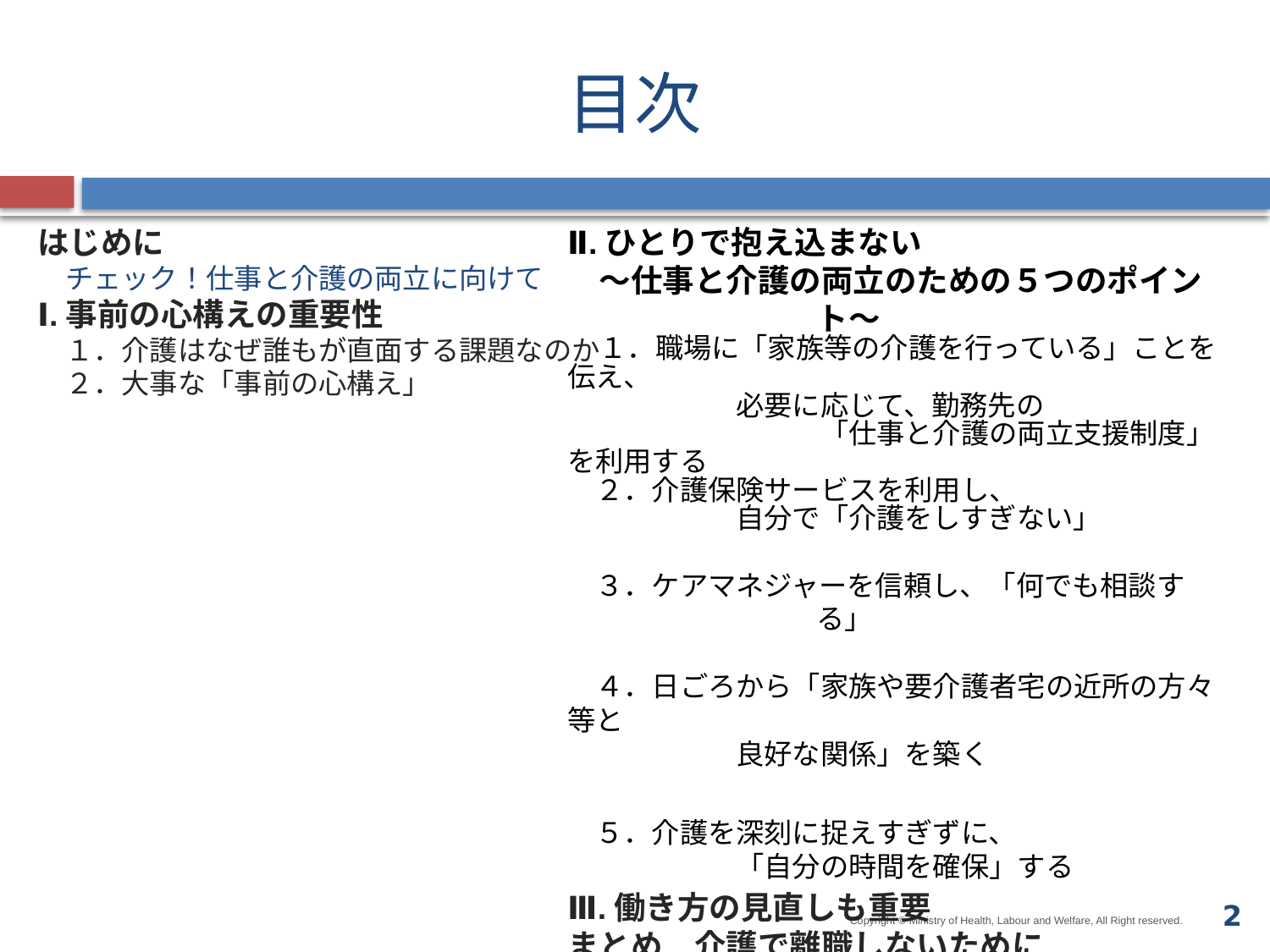

# 目次
はじめに
　チェック！仕事と介護の両立に向けて
Ⅰ.事前の心構えの重要性
　１．介護はなぜ誰もが直面する課題なのか
　２．大事な「事前の心構え」

Ⅱ.ひとりで抱え込まない
　～仕事と介護の両立のための５つのポイント～
　１．職場に「家族等の介護を行っている」ことを伝え、
　　　　　　必要に応じて、勤務先の
　　　　　　　　　「仕事と介護の両立支援制度」を利用する
　２．介護保険サービスを利用し、
　　　　　　自分で「介護をしすぎない」

　３．ケアマネジャーを信頼し、「何でも相談する」

　４．日ごろから「家族や要介護者宅の近所の方々等と
　　　　　　良好な関係」を築く

　５．介護を深刻に捉えすぎずに、
　　　　　　「自分の時間を確保」する
Ⅲ.働き方の見直しも重要
まとめ　介護で離職しないために
　チェック！このセミナーのゴール
　お役立ちリンク

2